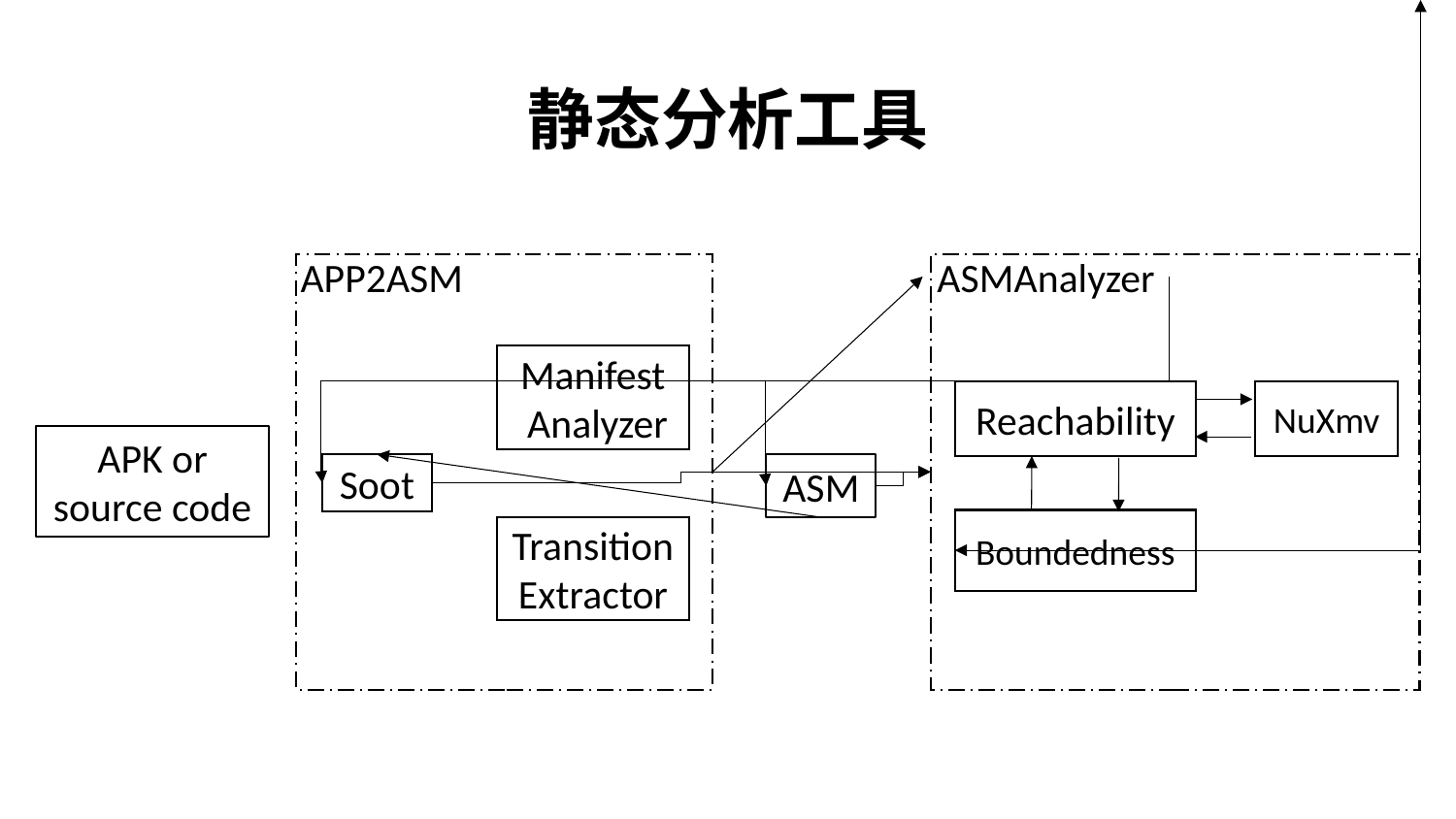

# 静态分析工具
ASMAnalyzer
APP2ASM

Manifest
 Analyzer
Reachability
NuXmv
APK or
source code
Soot
ASM
Boundedness
Transition
Extractor